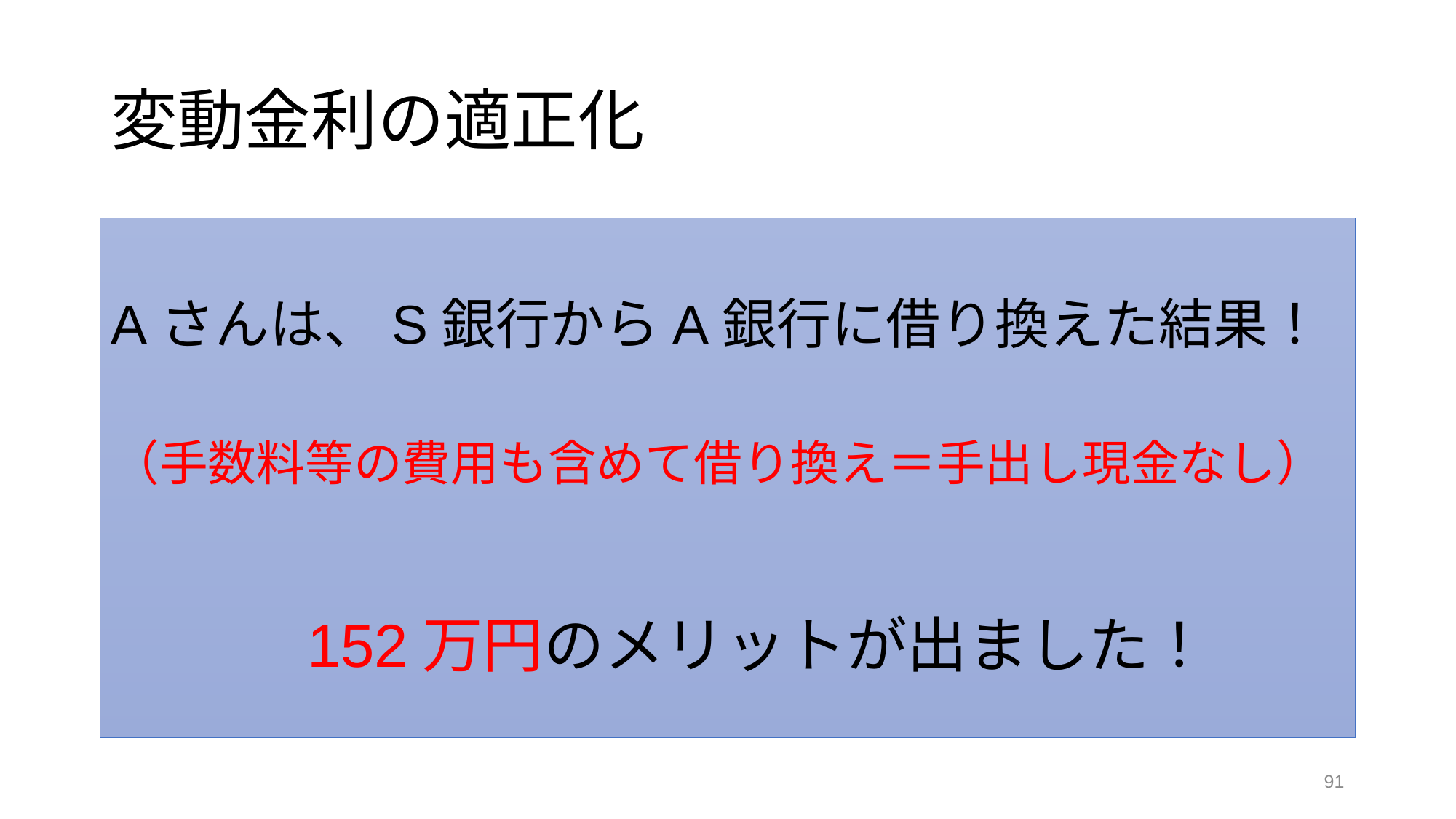

# 変動金利の適正化

Aさんは、S銀行からA銀行に借り換えた結果！

（手数料等の費用も含めて借り換え＝手出し現金なし）

　　　152万円のメリットが出ました！

91